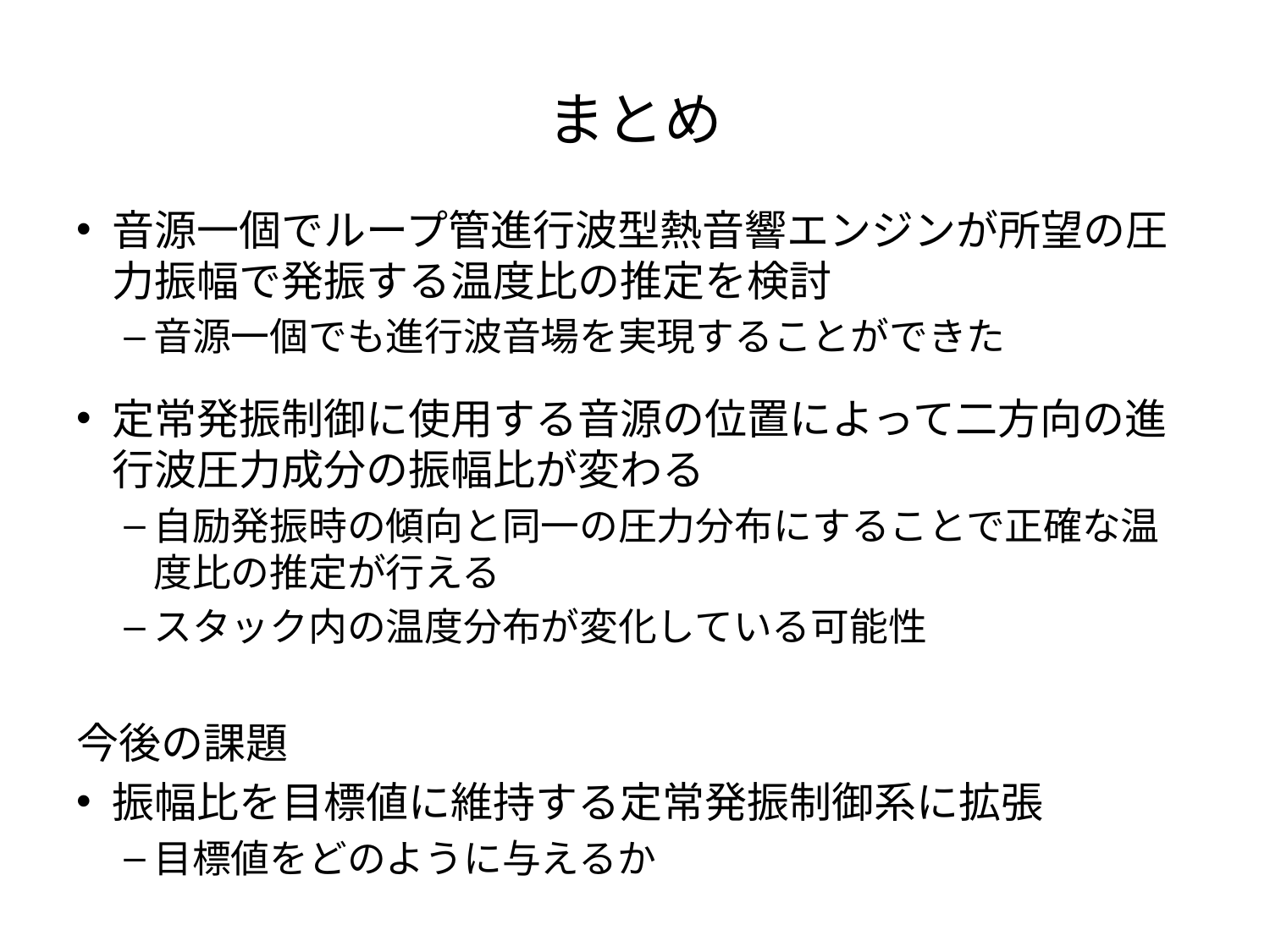

# まとめ
音源一個でループ管進行波型熱音響エンジンが所望の圧力振幅で発振する温度比の推定を検討
音源一個でも進行波音場を実現することができた

定常発振制御に使用する音源の位置によって二方向の進行波圧力成分の振幅比が変わる
自励発振時の傾向と同一の圧力分布にすることで正確な温度比の推定が行える
スタック内の温度分布が変化している可能性

今後の課題
振幅比を目標値に維持する定常発振制御系に拡張
目標値をどのように与えるか